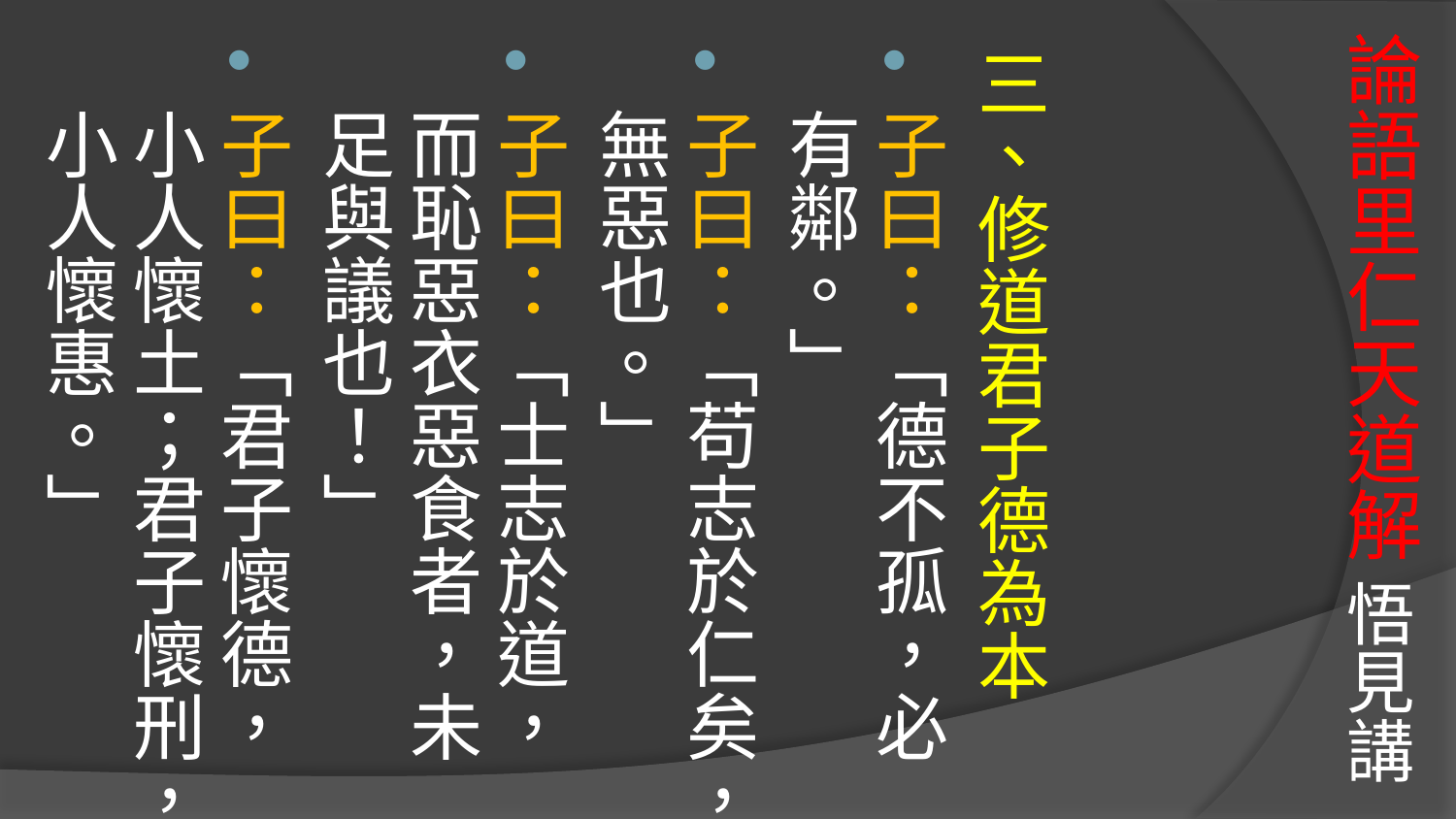

# 論語里仁天道解 悟見講
三、修道君子德為本
子曰：「德不孤，必有鄰。」
子曰：「苟志於仁矣，無惡也。」
子曰：「士志於道，而恥惡衣惡食者，未足與議也！」
子曰：「君子懷德，小人懷土；君子懷刑，小人懷惠。」